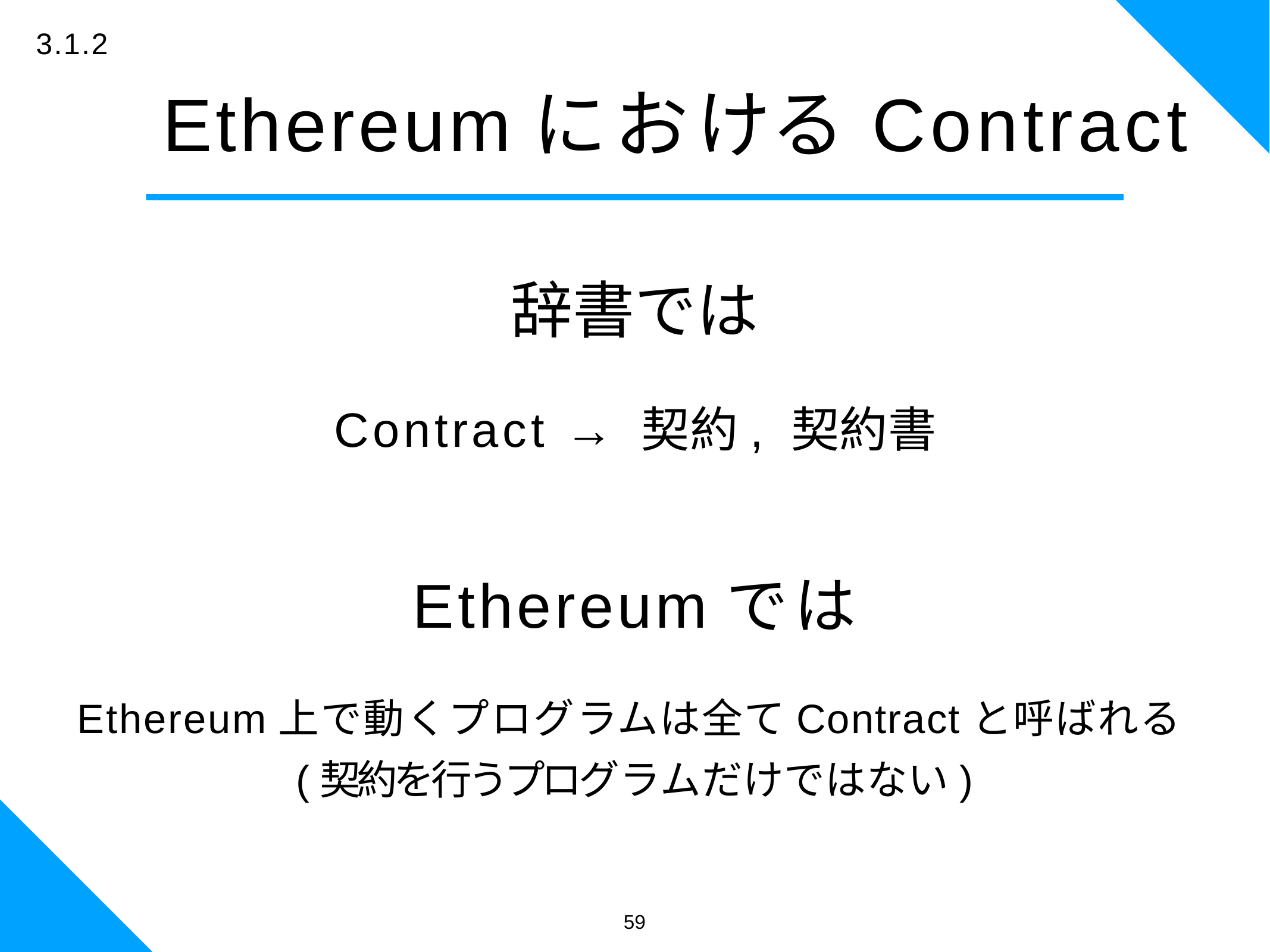

59
3.1.2
# EthereumにおけるContract
辞書では

Contract → 契約, 契約書

Ethereumでは

Ethereum上で動くプログラムは全てContractと呼ばれる  (契約を行うプログラムだけではない)